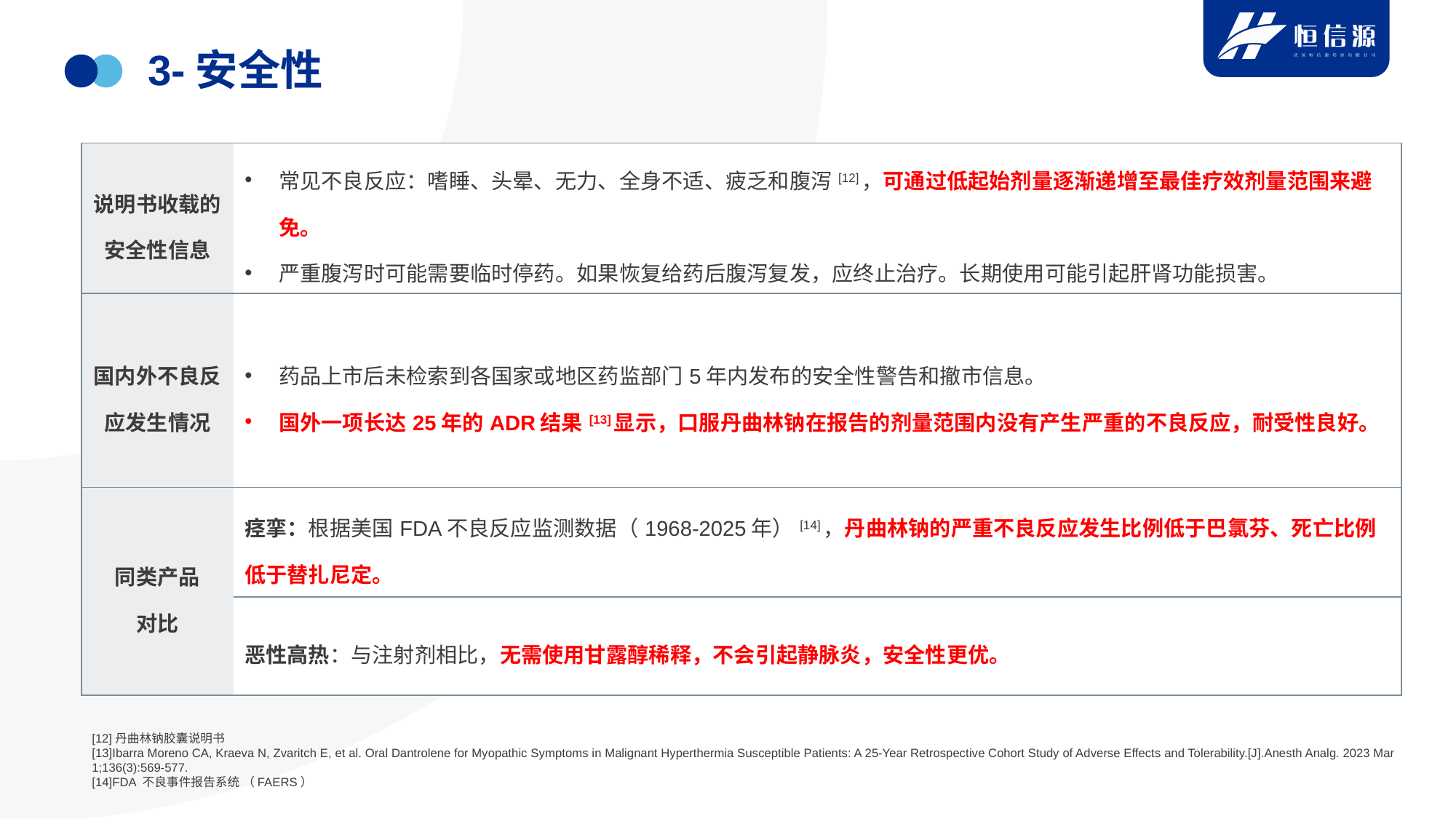

# 3-安全性
| 说明书收载的安全性信息 | 常见不良反应：嗜睡、头晕、无力、全身不适、疲乏和腹泻[12]，可通过低起始剂量逐渐递增至最佳疗效剂量范围来避免。 严重腹泻时可能需要临时停药。如果恢复给药后腹泻复发，应终止治疗。长期使用可能引起肝肾功能损害。 |
| --- | --- |
| 国内外不良反应发生情况 | 药品上市后未检索到各国家或地区药监部门5年内发布的安全性警告和撤市信息。 国外一项长达25年的ADR结果[13]显示，口服丹曲林钠在报告的剂量范围内没有产生严重的不良反应，耐受性良好。 |
| 同类产品 对比 | 痉挛：根据美国FDA不良反应监测数据（1968-2025年）[14]，丹曲林钠的严重不良反应发生比例低于巴氯芬、死亡比例低于替扎尼定。 |
|  | 恶性高热：与注射剂相比，无需使用甘露醇稀释，不会引起静脉炎，安全性更优。 |
[12]丹曲林钠胶囊说明书
[13]Ibarra Moreno CA, Kraeva N, Zvaritch E, et al. Oral Dantrolene for Myopathic Symptoms in Malignant Hyperthermia Susceptible Patients: A 25-Year Retrospective Cohort Study of Adverse Effects and Tolerability.[J].Anesth Analg. 2023 Mar 1;136(3):569-577.
[14]FDA 不良事件报告系统 （FAERS）